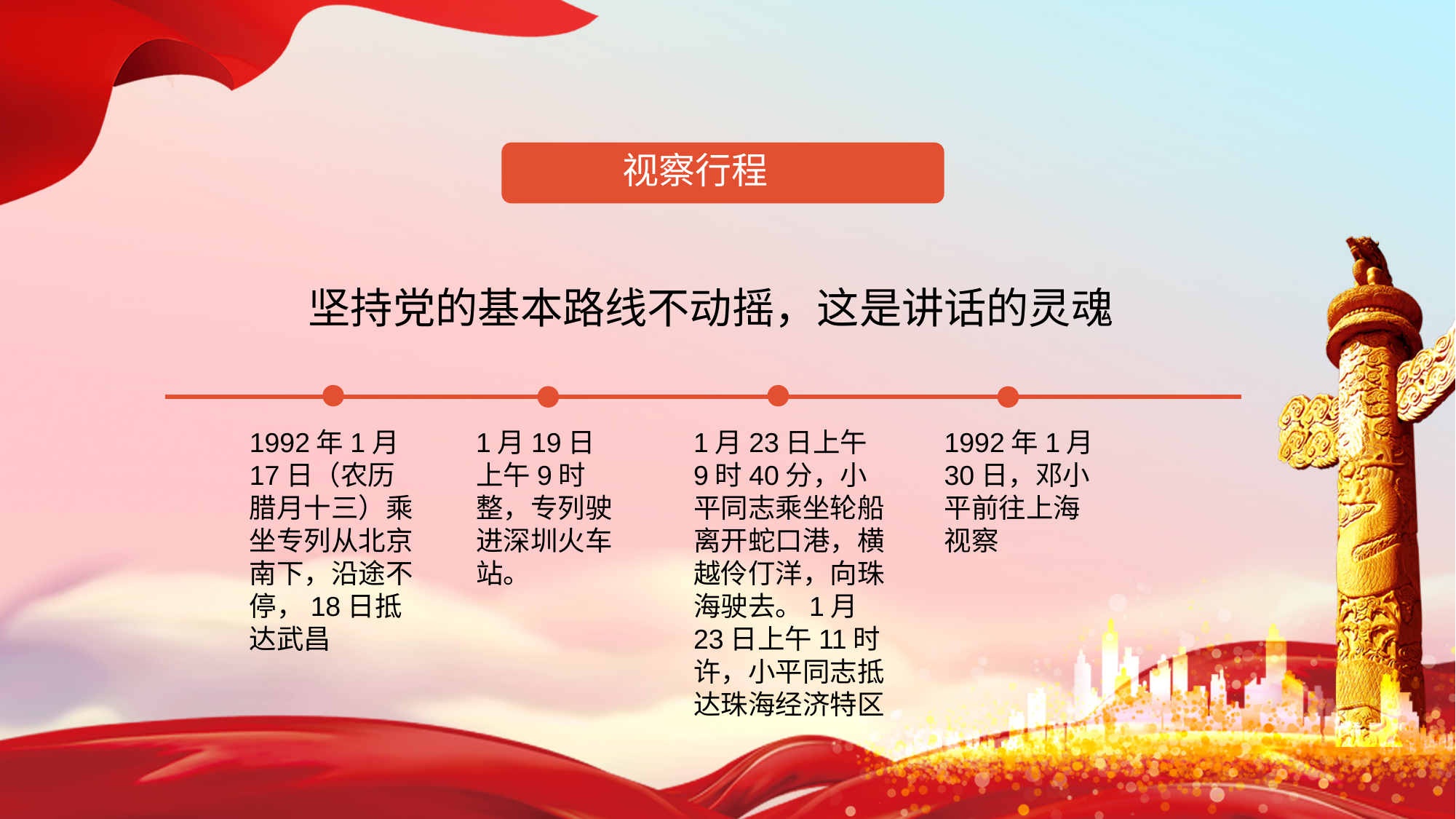

视察行程

坚持党的基本路线不动摇，这是讲话的灵魂

1992年1月17日（农历腊月十三）乘坐专列从北京南下，沿途不停，18日抵达武昌
1月19日上午9时整，专列驶进深圳火车站。
1月23日上午9时40分，小平同志乘坐轮船离开蛇口港，横越伶仃洋，向珠海驶去。1月23日上午11时许，小平同志抵达珠海经济特区
1992年1月30日，邓小平前往上海视察